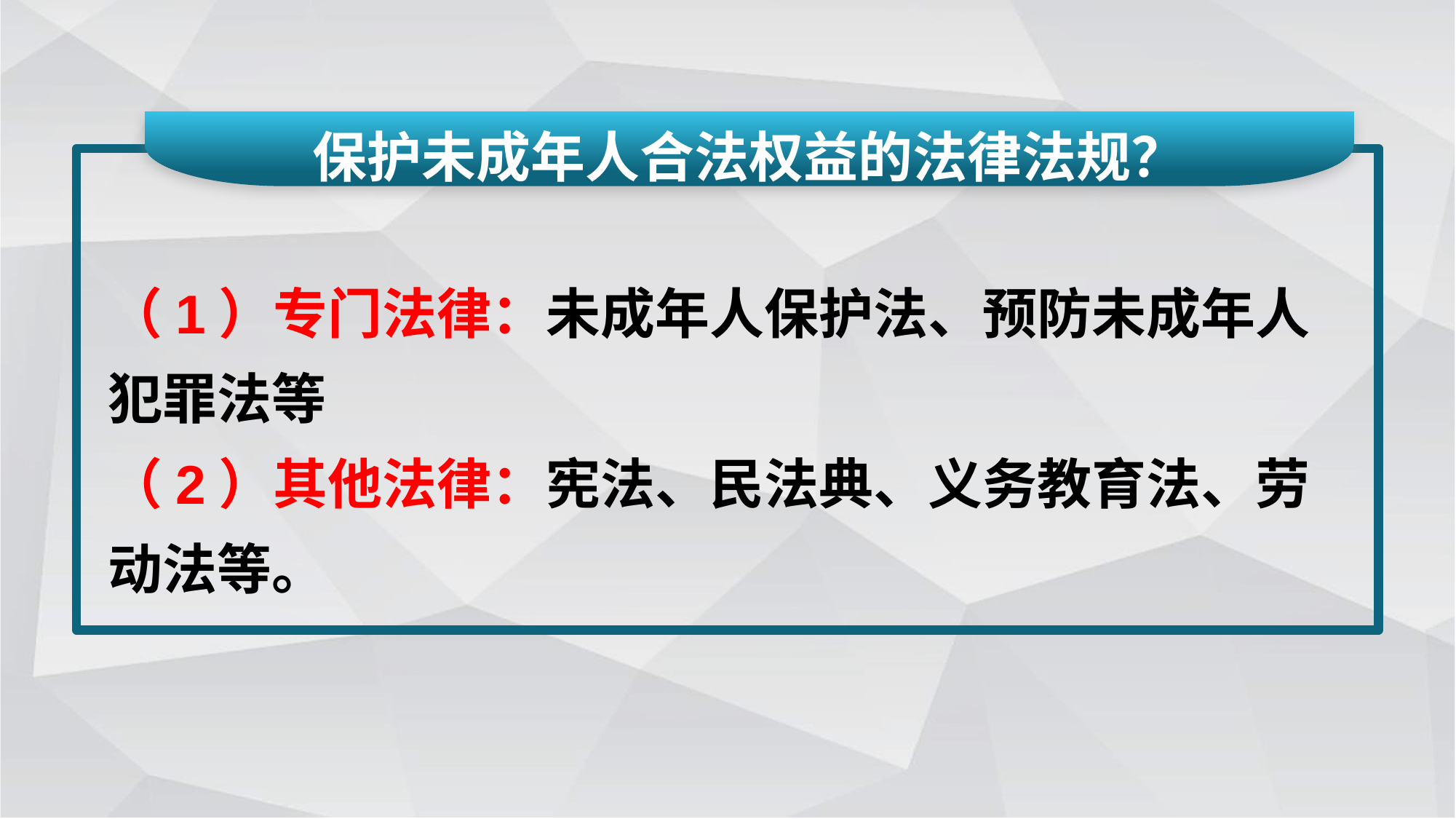

保护未成年人合法权益的法律法规？

（1）专门法律：未成年人保护法、预防未成年人犯罪法等
（2）其他法律：宪法、民法典、义务教育法、劳动法等。